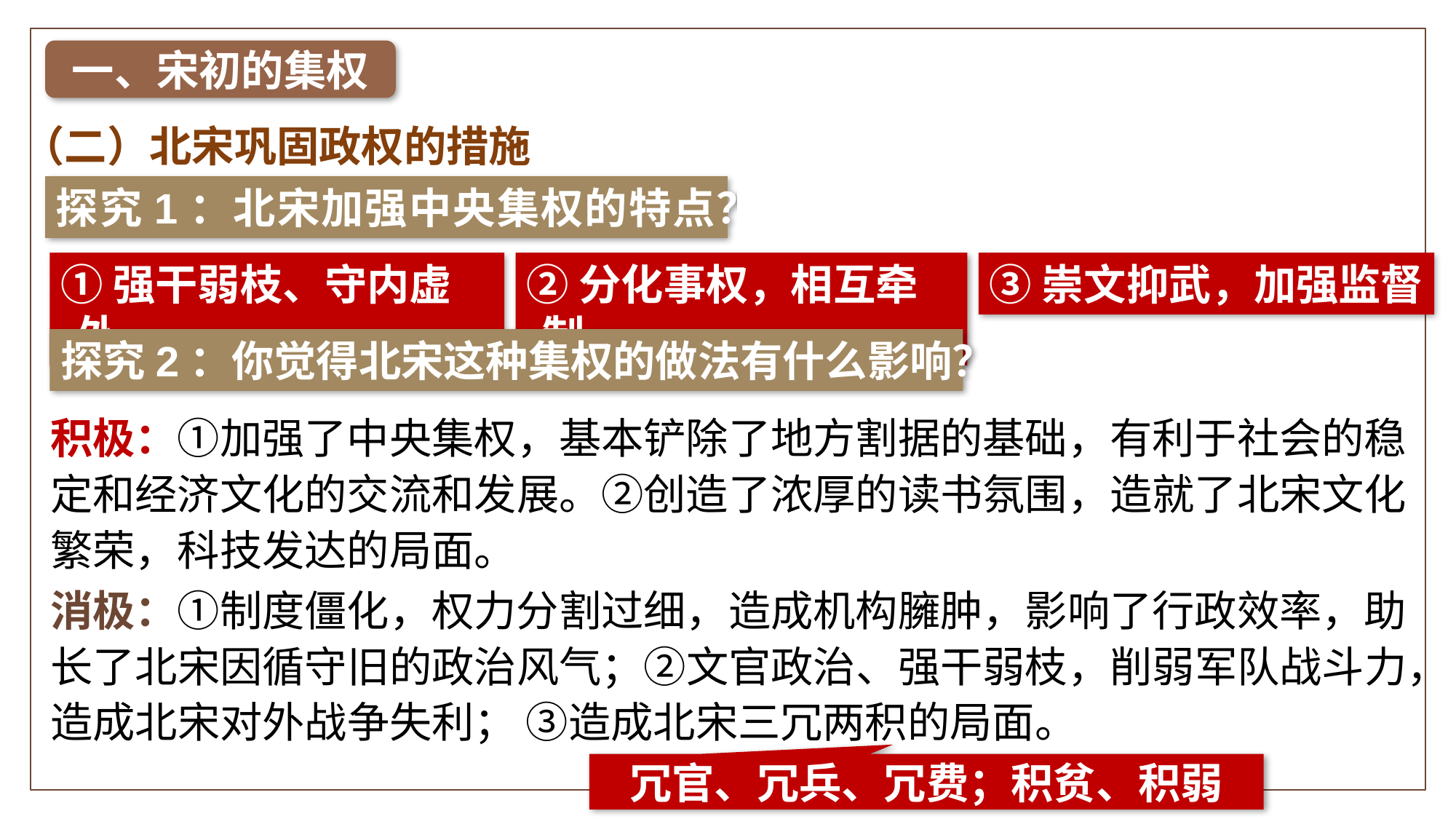

一、宋初的集权
（二）北宋巩固政权的措施
探究1：北宋加强中央集权的特点？
①强干弱枝、守内虚外
②分化事权，相互牵制
③崇文抑武，加强监督
探究2：你觉得北宋这种集权的做法有什么影响？
积极：①加强了中央集权，基本铲除了地方割据的基础，有利于社会的稳定和经济文化的交流和发展。②创造了浓厚的读书氛围，造就了北宋文化繁荣，科技发达的局面。
消极：①制度僵化，权力分割过细，造成机构臃肿，影响了行政效率，助长了北宋因循守旧的政治风气；②文官政治、强干弱枝，削弱军队战斗力，造成北宋对外战争失利； ③造成北宋三冗两积的局面。
冗官、冗兵、冗费；积贫、积弱